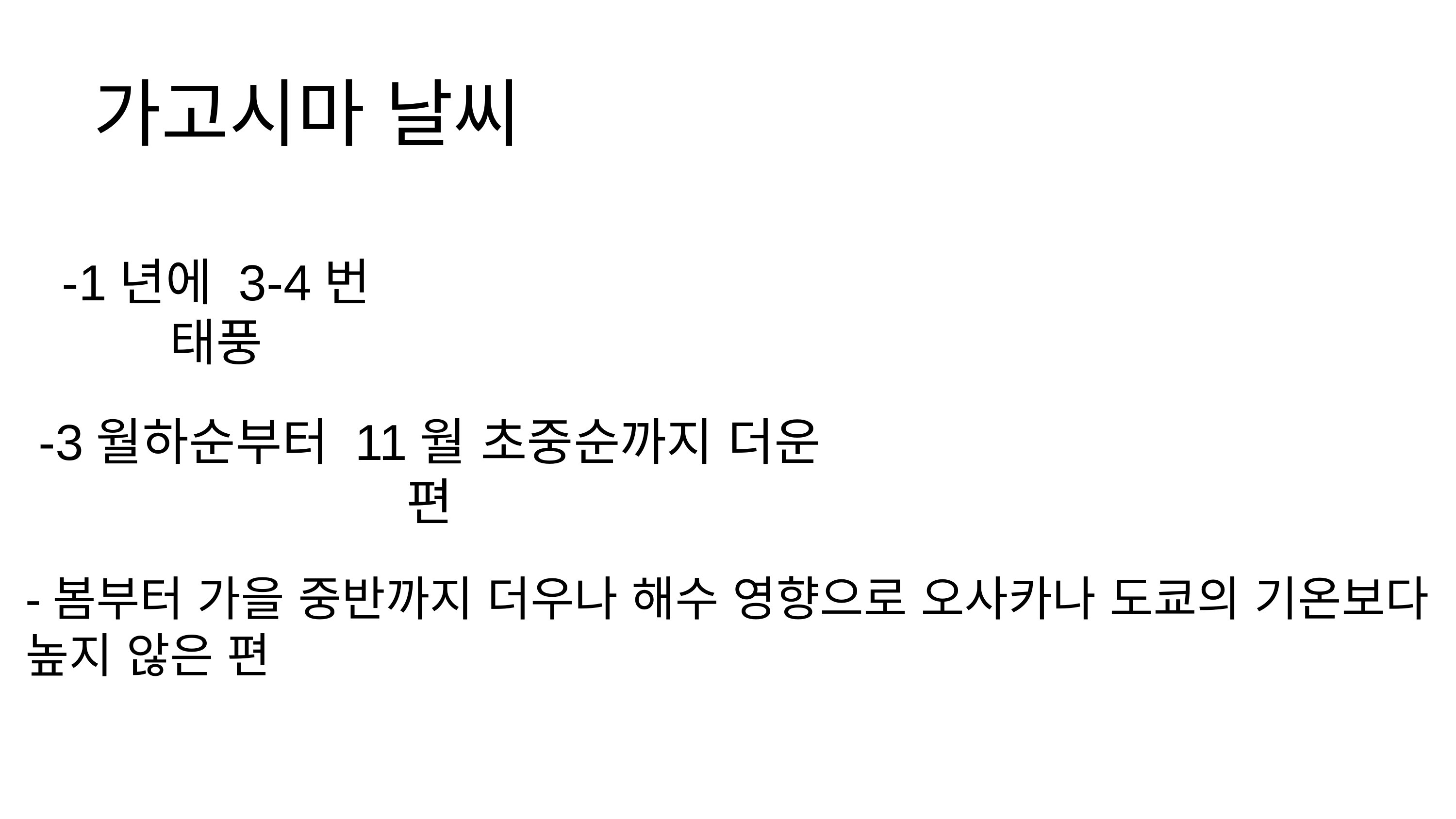

가고시마 날씨
-1년에 3-4번 태풍
-3월하순부터 11월 초중순까지 더운 편
-봄부터 가을 중반까지 더우나 해수 영향으로 오사카나 도쿄의 기온보다 높지 않은 편